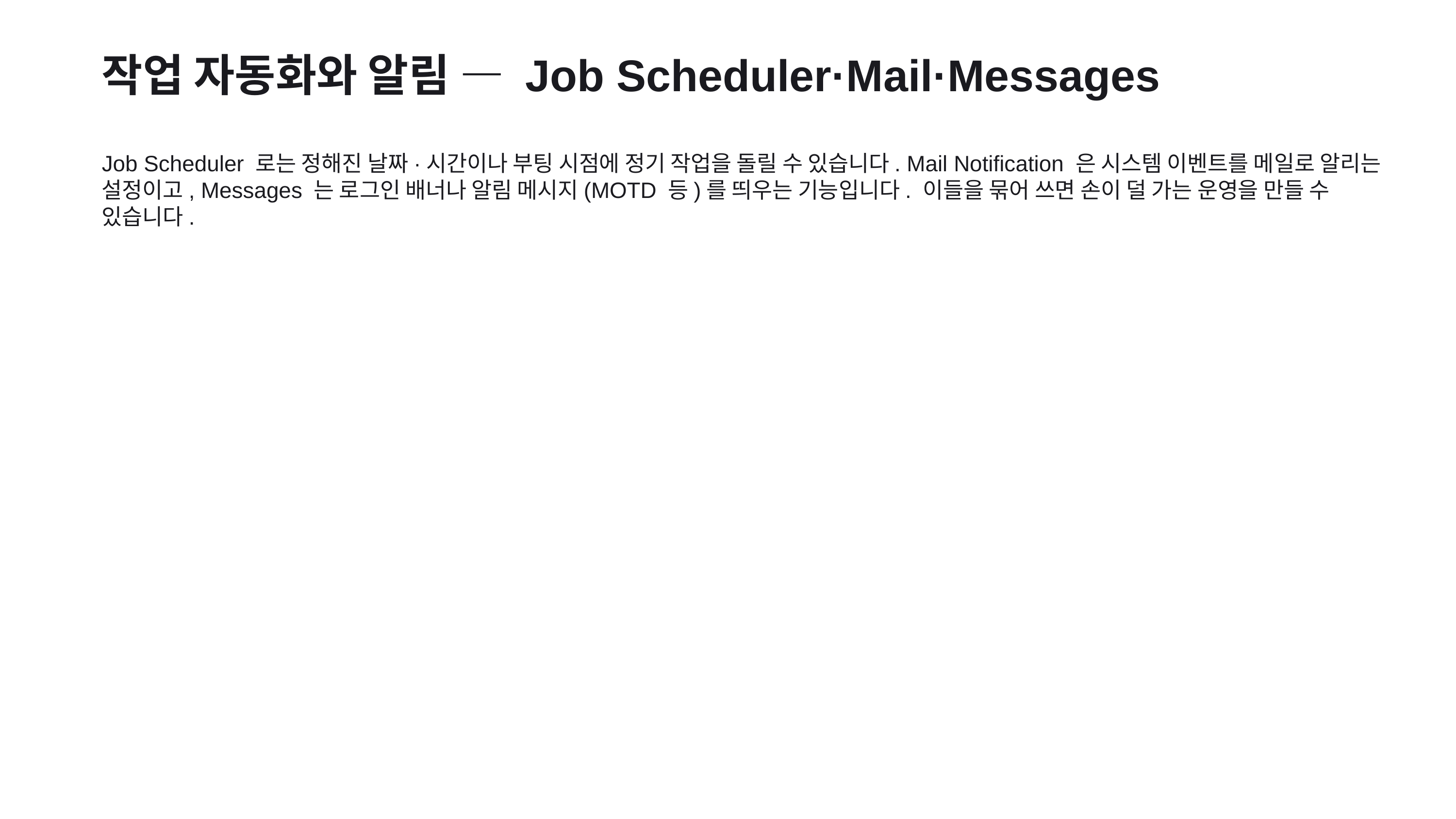

작업 자동화와 알림 — Job Scheduler·Mail·Messages
Job Scheduler 로는 정해진 날짜·시간이나 부팅 시점에 정기 작업을 돌릴 수 있습니다. Mail Notification 은 시스템 이벤트를 메일로 알리는 설정이고, Messages 는 로그인 배너나 알림 메시지(MOTD 등)를 띄우는 기능입니다. 이들을 묶어 쓰면 손이 덜 가는 운영을 만들 수 있습니다.